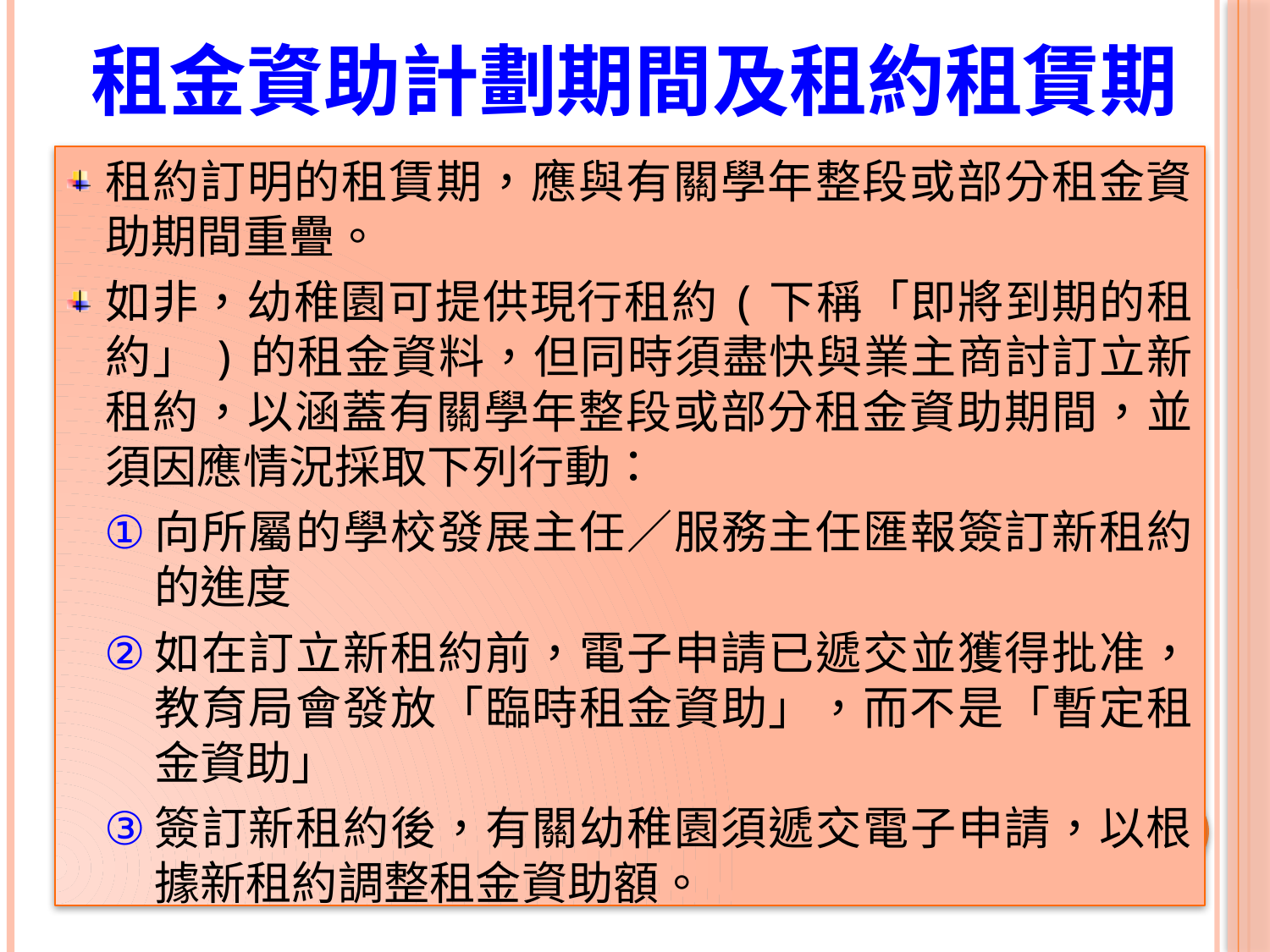

租金資助計劃期間及租約租賃期
租約訂明的租賃期，應與有關學年整段或部分租金資助期間重疊。
如非，幼稚園可提供現行租約(下稱「即將到期的租約」)的租金資料，但同時須盡快與業主商討訂立新租約，以涵蓋有關學年整段或部分租金資助期間，並須因應情況採取下列行動：
向所屬的學校發展主任／服務主任匯報簽訂新租約的進度
如在訂立新租約前，電子申請已遞交並獲得批准，教育局會發放「臨時租金資助」，而不是「暫定租金資助」
簽訂新租約後，有關幼稚園須遞交電子申請，以根據新租約調整租金資助額。